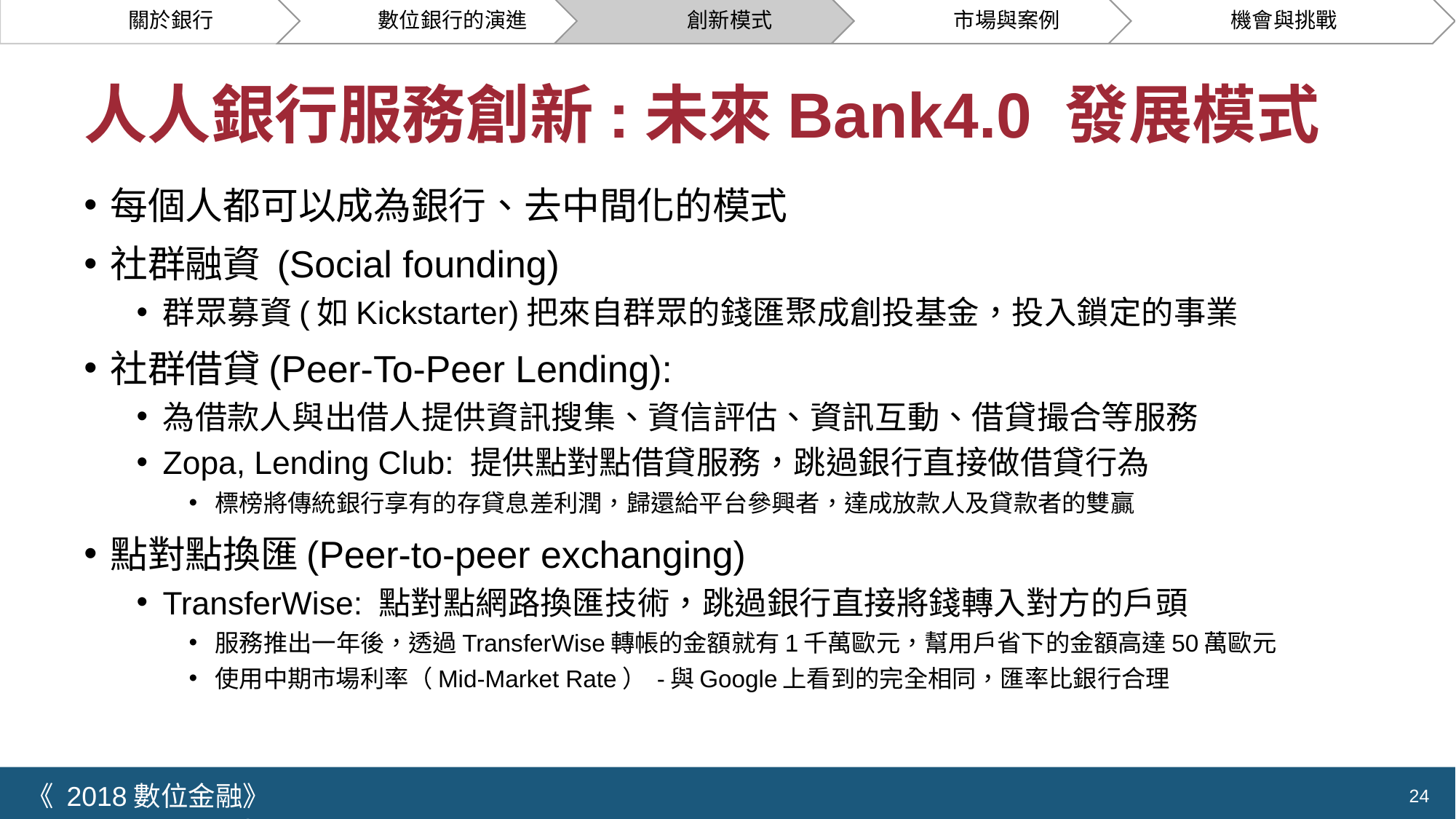

關於銀行

數位銀行的演進

創新模式

市場與案例

機會與挑戰
# 人人銀行服務創新:未來Bank4.0 發展模式
每個人都可以成為銀行、去中間化的模式
社群融資 (Social founding)
群眾募資(如Kickstarter)把來自群眾的錢匯聚成創投基金，投入鎖定的事業
社群借貸(Peer-To-Peer Lending):
為借款人與出借人提供資訊搜集、資信評估、資訊互動、借貸撮合等服務
Zopa, Lending Club: 提供點對點借貸服務，跳過銀行直接做借貸行為
標榜將傳統銀行享有的存貸息差利潤，歸還給平台參興者，達成放款人及貸款者的雙贏
點對點換匯(Peer-to-peer exchanging)
TransferWise: 點對點網路換匯技術，跳過銀行直接將錢轉入對方的戶頭
服務推出一年後，透過TransferWise轉帳的金額就有1千萬歐元，幫用戶省下的金額高達50萬歐元
使用中期市場利率（Mid-Market Rate） -與Google上看到的完全相同，匯率比銀行合理

《 2018數位金融》                                                                                                                                             	NCTU.IIM.IEBI Lab
24